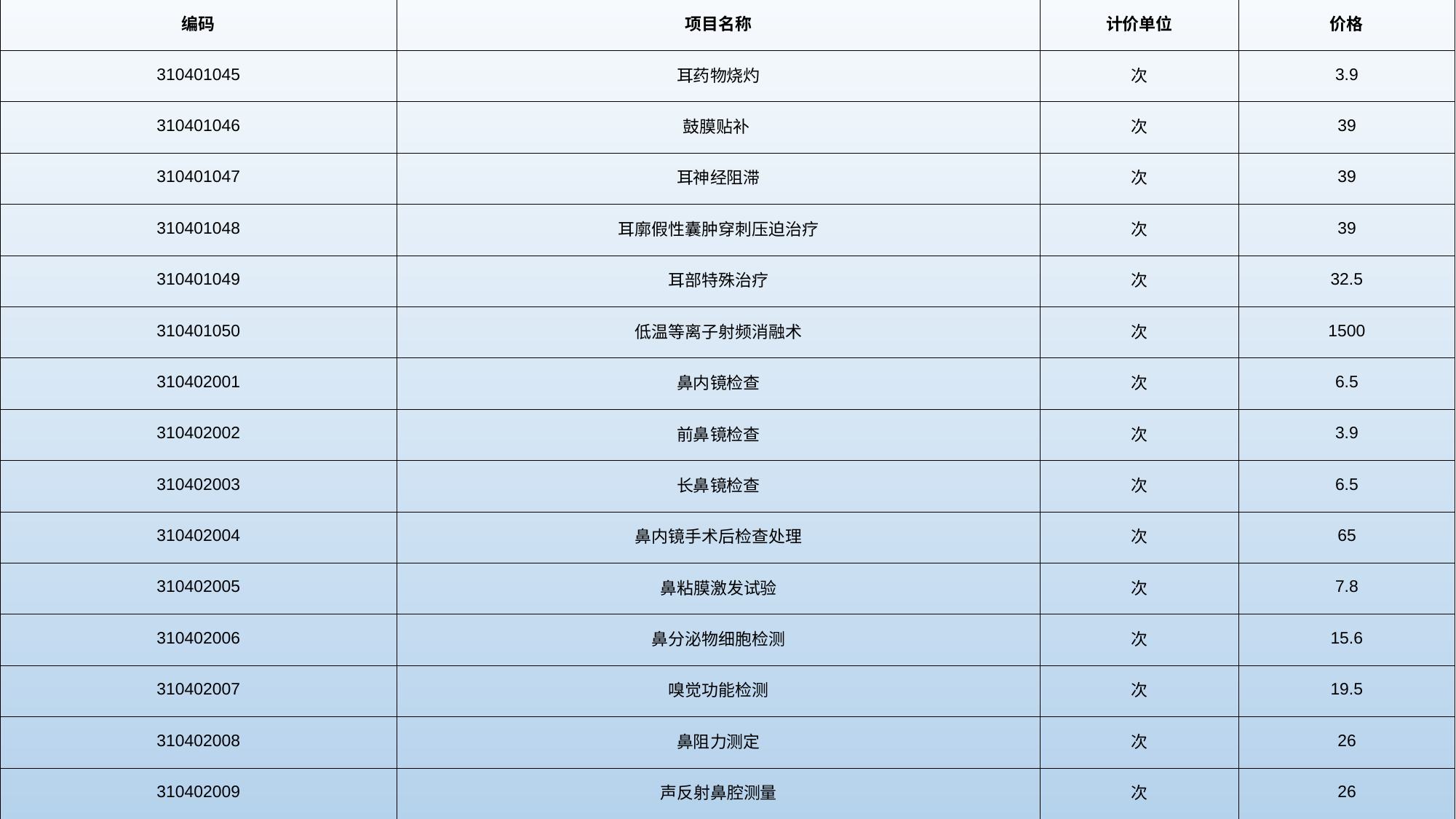

| 编码 | 项目名称 | 计价单位 | 价格 |
| --- | --- | --- | --- |
| 310401045 | 耳药物烧灼 | 次 | 3.9 |
| 310401046 | 鼓膜贴补 | 次 | 39 |
| 310401047 | 耳神经阻滞 | 次 | 39 |
| 310401048 | 耳廓假性囊肿穿刺压迫治疗 | 次 | 39 |
| 310401049 | 耳部特殊治疗 | 次 | 32.5 |
| 310401050 | 低温等离子射频消融术 | 次 | 1500 |
| 310402001 | 鼻内镜检查 | 次 | 6.5 |
| 310402002 | 前鼻镜检查 | 次 | 3.9 |
| 310402003 | 长鼻镜检查 | 次 | 6.5 |
| 310402004 | 鼻内镜手术后检查处理 | 次 | 65 |
| 310402005 | 鼻粘膜激发试验 | 次 | 7.8 |
| 310402006 | 鼻分泌物细胞检测 | 次 | 15.6 |
| 310402007 | 嗅觉功能检测 | 次 | 19.5 |
| 310402008 | 鼻阻力测定 | 次 | 26 |
| 310402009 | 声反射鼻腔测量 | 次 | 26 |